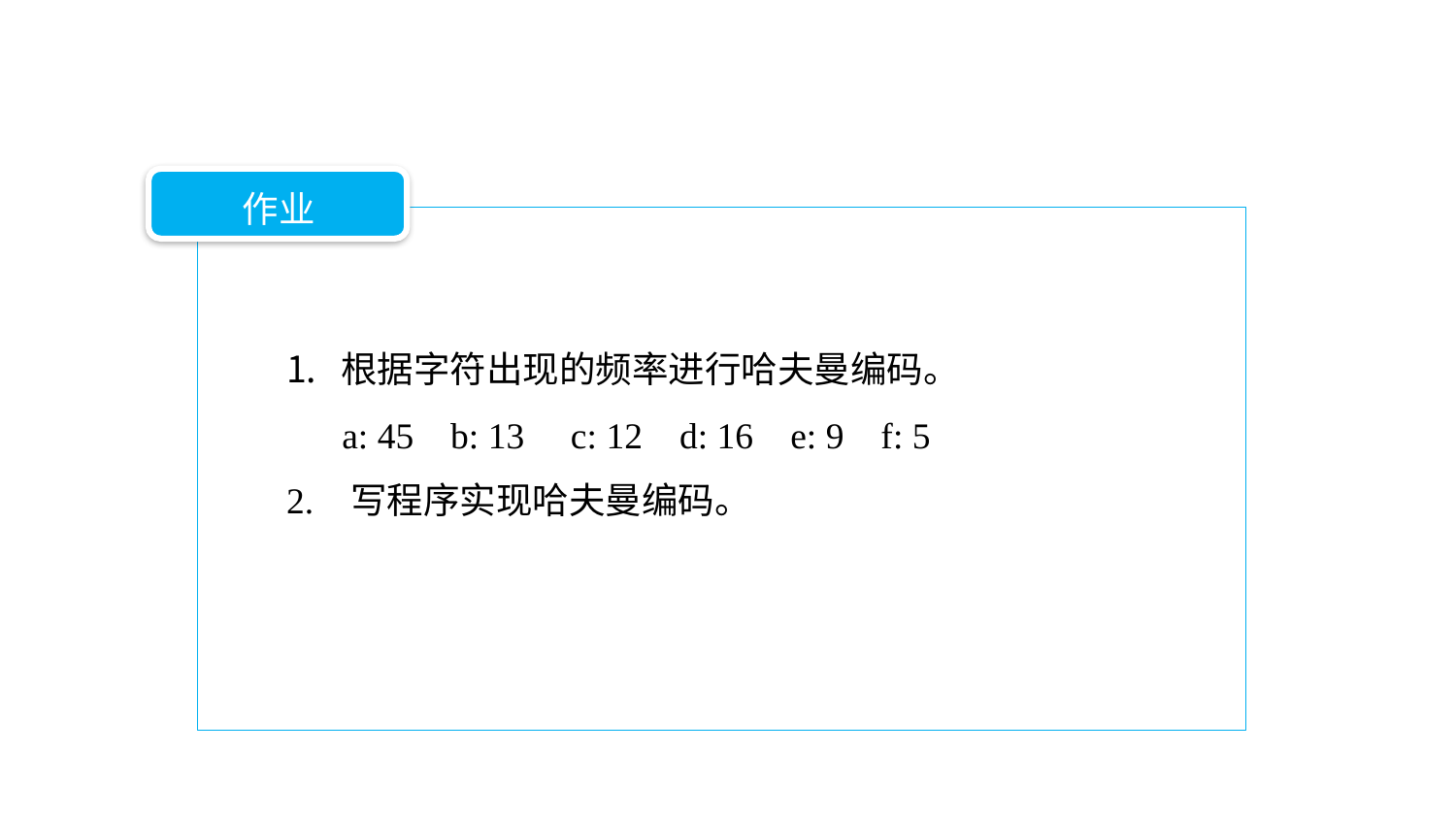

作业
根据字符出现的频率进行哈夫曼编码。
      a: 45    b: 13     c: 12    d: 16    e: 9    f: 5
2.   写程序实现哈夫曼编码。
15